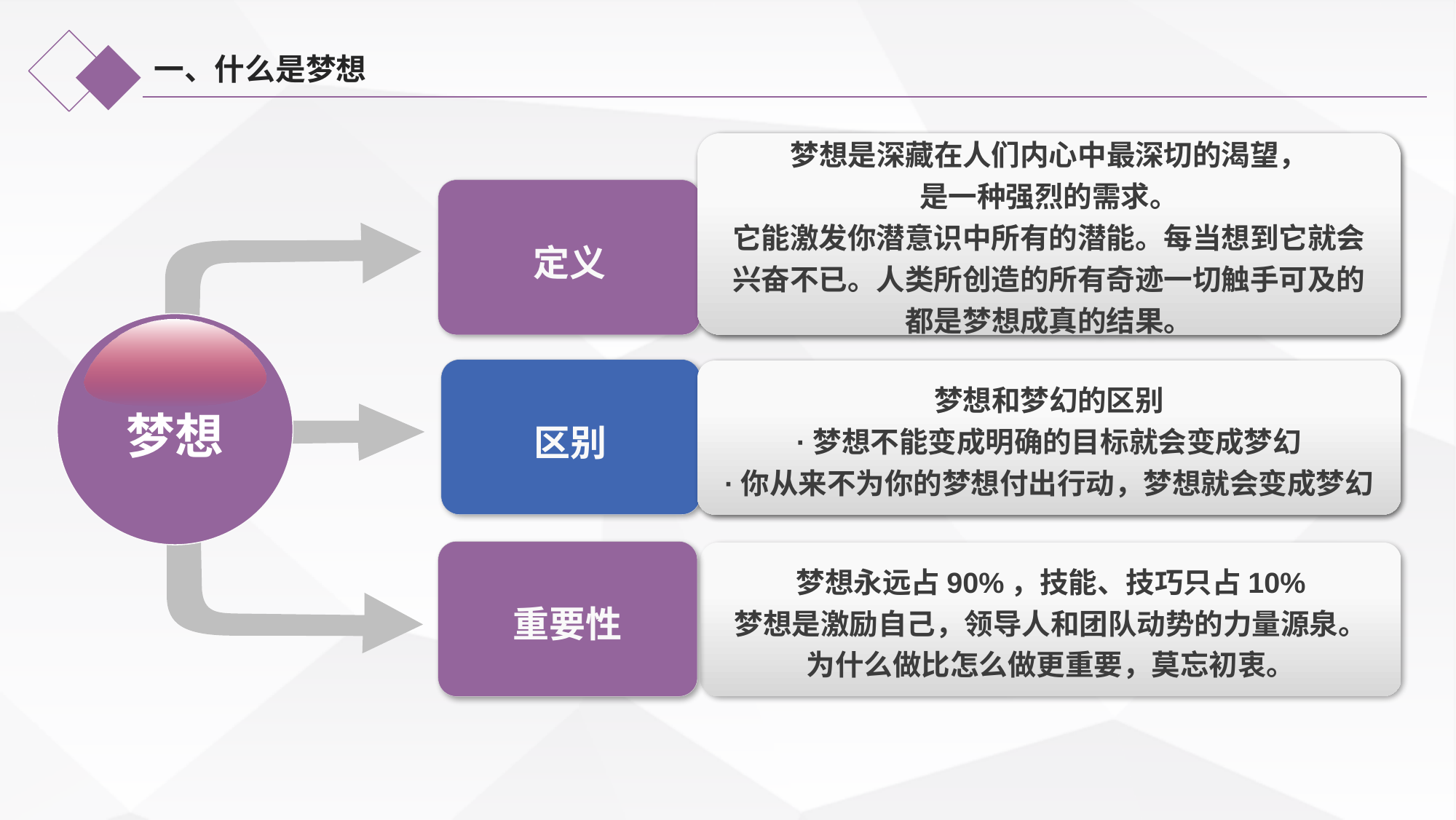

# 一、什么是梦想
梦想是深藏在人们内心中最深切的渴望，
是一种强烈的需求。
它能激发你潜意识中所有的潜能。每当想到它就会兴奋不已。人类所创造的所有奇迹一切触手可及的都是梦想成真的结果。
梦想是深藏在人们内心中最深切的渴望，是一种强烈的需求。它能激发你潜意识中所有的潜能。每当想到它就会兴奋不已。人类所创造的所有奇迹一切触手可及的都是梦想成真的结果。
定义

梦想

区别
梦想和梦幻的区别
·梦想不能变成明确的目标就会变成梦幻
·你从来不为你的梦想付出行动，梦想就会变成梦幻
梦想和梦幻的区别
·梦想不能变成明确的目标就会变成梦幻
·你从来不为你的梦想付出行动，梦想就会变成梦幻

重要性
梦想永远占90%，技能、技巧只占10%
梦想是激励自己，领导人和团队动势的力量源泉。
为什么做比怎么做更重要，莫忘初衷。